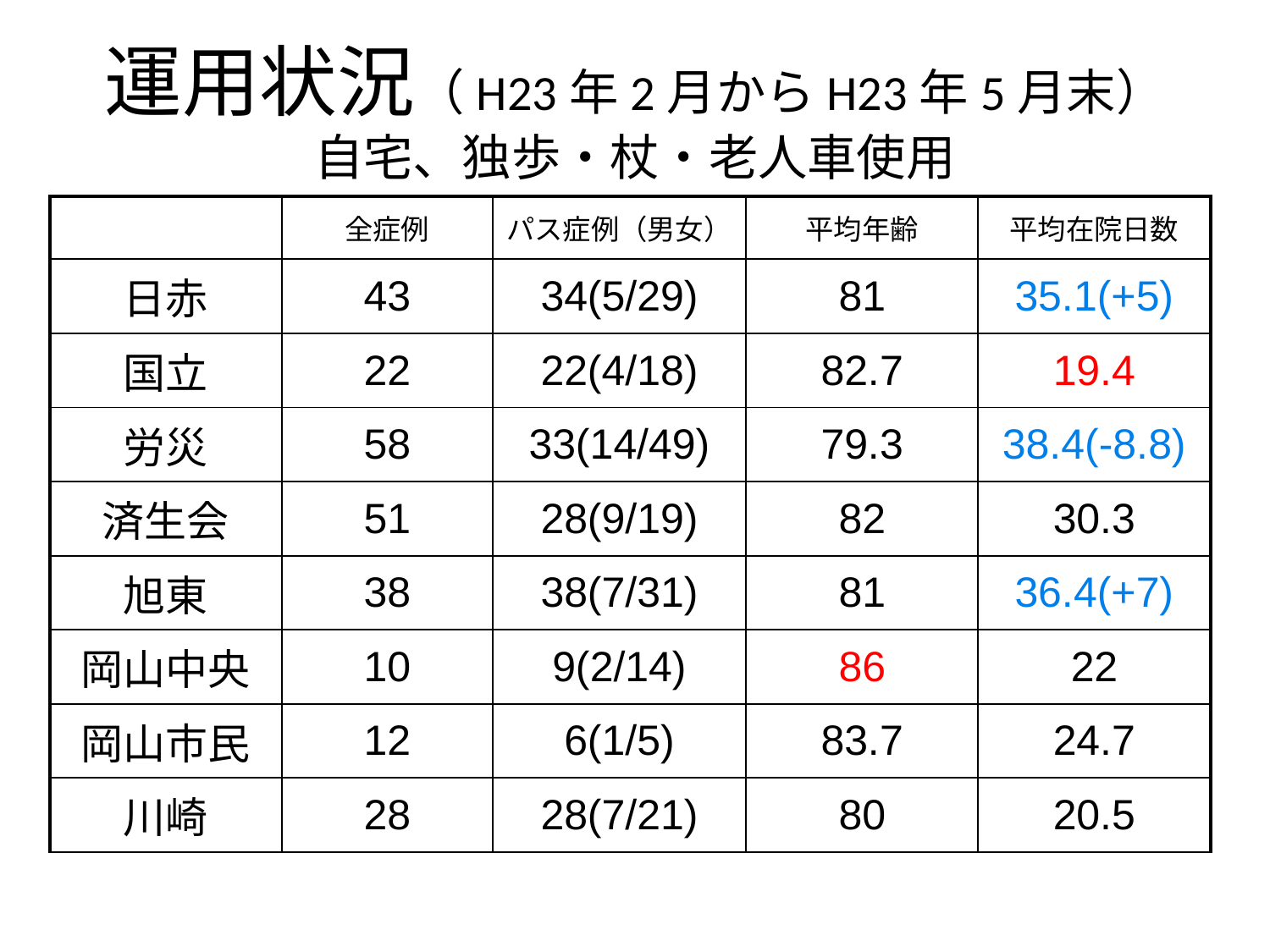

# 運用状況（H23年2月からH23年5月末） 自宅、独歩・杖・老人車使用
|  | 全症例 | パス症例（男女） | 平均年齢 | 平均在院日数 |
| --- | --- | --- | --- | --- |
| 日赤 | 43 | 34(5/29) | 81 | 35.1(+5) |
| 国立 | 22 | 22(4/18) | 82.7 | 19.4 |
| 労災 | 58 | 33(14/49) | 79.3 | 38.4(-8.8) |
| 済生会 | 51 | 28(9/19) | 82 | 30.3 |
| 旭東 | 38 | 38(7/31) | 81 | 36.4(+7) |
| 岡山中央 | 10 | 9(2/14) | 86 | 22 |
| 岡山市民 | 12 | 6(1/5) | 83.7 | 24.7 |
| 川崎 | 28 | 28(7/21) | 80 | 20.5 |